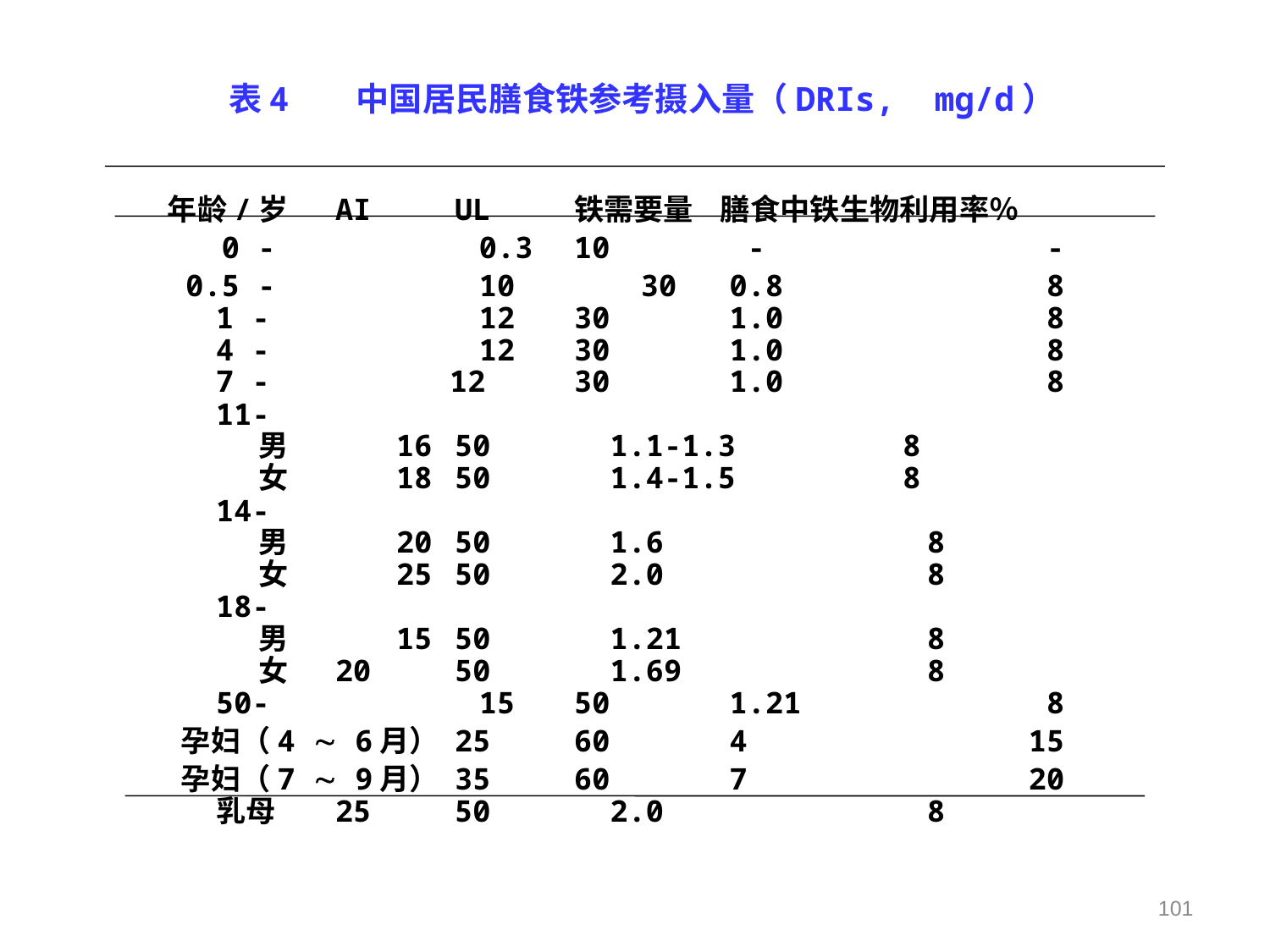

#
        表4   中国居民膳食铁参考摄入量（DRIs,  mg/d）

年龄/岁  	AI	UL	铁需要量    膳食中铁生物利用率％
   0 -	        0.3	10	   -	             -
 0.5 - 	        10       30	  0.8	             8
1 -	        12	30	  1.0	             8
4 -	        12	30	  1.0	             8
7 -          12	30	  1.0	             8
11-
  男	        16	50	  1.1-1.3	     8
  女	        18	50	  1.4-1.5	     8
14-
  男	        20	50	  1.6	             8
  女	        25	50	  2.0	             8
18-
  男	        15	50	  1.21	             8
  女   	20	50	  1.69	             8
50-	        15	50	  1.21	             8
 孕妇（4 ∼ 6月）	25	60	  4	            15
 孕妇（7 ∼ 9月）	35	60	  7	            20
乳母  	25	50	  2.0	             8

101